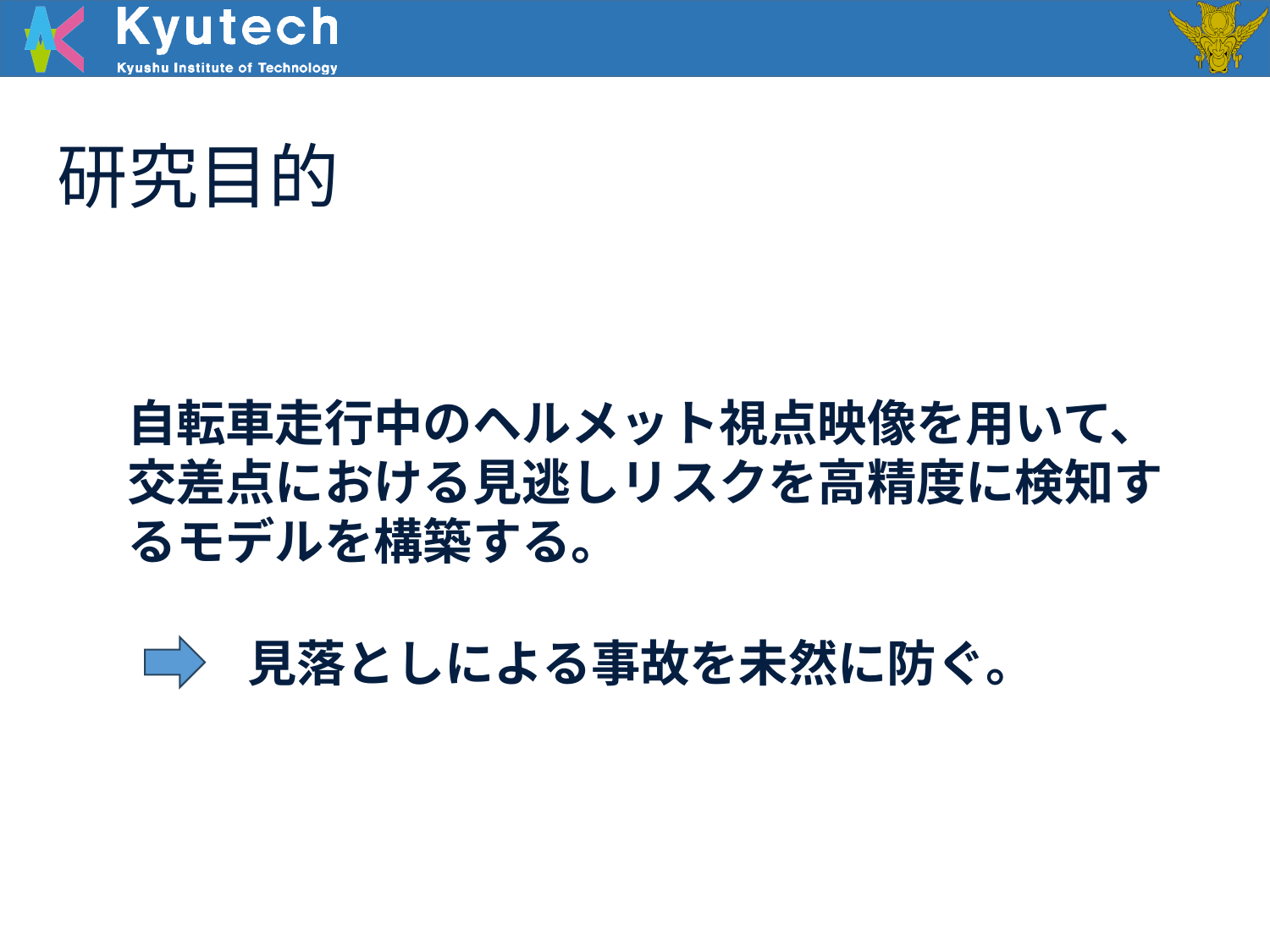

研究目的
自転車走行中のヘルメット視点映像を用いて、交差点における見逃しリスクを高精度に検知するモデルを構築する。
見落としによる事故を未然に防ぐ。